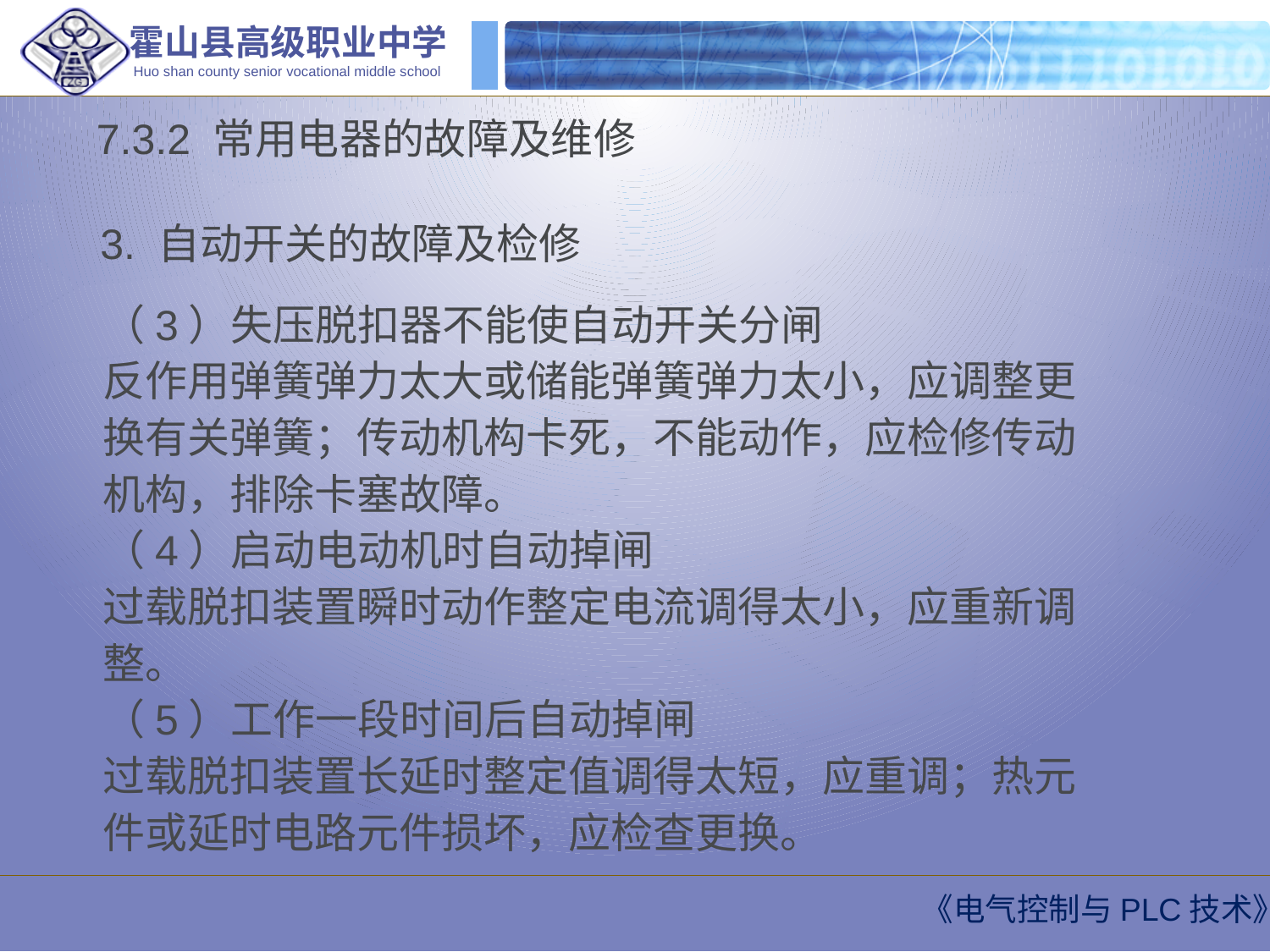

7.3.2 常用电器的故障及维修
3. 自动开关的故障及检修
（3）失压脱扣器不能使自动开关分闸
反作用弹簧弹力太大或储能弹簧弹力太小，应调整更换有关弹簧；传动机构卡死，不能动作，应检修传动机构，排除卡塞故障。
（4）启动电动机时自动掉闸
过载脱扣装置瞬时动作整定电流调得太小，应重新调整。
（5）工作一段时间后自动掉闸
过载脱扣装置长延时整定值调得太短，应重调；热元件或延时电路元件损坏，应检查更换。